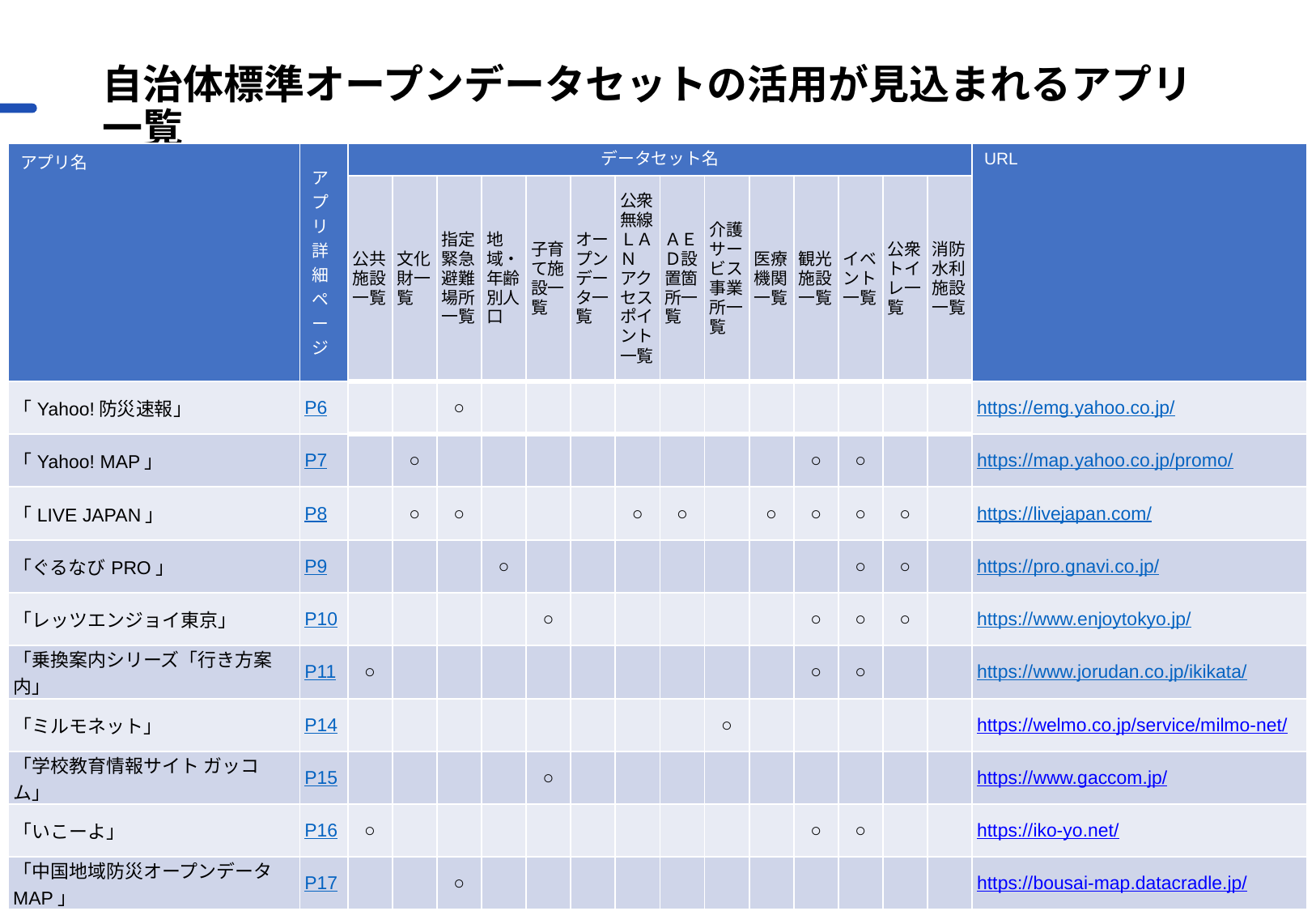

# 自治体標準オープンデータセットの活用が見込まれるアプリ一覧
| アプリ名 | アプリ詳細ページ | データセット名 |  |  |  |  |  |  |  |  |  |  |  |  |  | URL |
| --- | --- | --- | --- | --- | --- | --- | --- | --- | --- | --- | --- | --- | --- | --- | --- | --- |
|  |  | 公共施設一覧 | 文化財一覧 | 指定緊急避難場所一覧 | 地域・年齢別人口 | 子育て施設一覧 | オープンデータ一覧 | 公衆無線ＬＡＮ アクセスポイント一覧 | ＡＥＤ設置箇所一覧 | 介護サービス事業所一覧 | 医療機関一覧 | 観光施設一覧 | イベント一覧 | 公衆トイレ一覧 | 消防水利施設一覧 |  |
| 「Yahoo!防災速報」 | P6 |  |  | ○ |  |  |  |  |  |  |  |  |  |  |  | https://emg.yahoo.co.jp/ |
| 「Yahoo! MAP」 | P7 |  | ○ |  |  |  |  |  |  |  |  | ○ | ○ |  |  | https://map.yahoo.co.jp/promo/ |
| 「LIVE JAPAN」 | P8 |  | ○ | ○ |  |  |  | ○ | ○ |  | ○ | ○ | ○ | ○ |  | https://livejapan.com/ |
| 「ぐるなびPRO」 | P9 |  |  |  | ○ |  |  |  |  |  |  |  | ○ | ○ |  | https://pro.gnavi.co.jp/ |
| 「レッツエンジョイ東京」 | P10 |  |  |  |  | ○ |  |  |  |  |  | ○ | ○ | ○ |  | https://www.enjoytokyo.jp/ |
| 「乗換案内シリーズ「行き方案内」 | P11 | ○ |  |  |  |  |  |  |  |  |  | ○ | ○ |  |  | https://www.jorudan.co.jp/ikikata/ |
| 「ミルモネット」 | P14 |  |  |  |  |  |  |  |  | ○ |  |  |  |  |  | https://welmo.co.jp/service/milmo-net/ |
| 「学校教育情報サイト ガッコム」 | P15 |  |  |  |  | ○ |  |  |  |  |  |  |  |  |  | https://www.gaccom.jp/ |
| 「いこーよ」 | P16 | ○ |  |  |  |  |  |  |  |  |  | ○ | ○ |  |  | https://iko-yo.net/ |
| 「中国地域防災オープンデータMAP」 | P17 |  |  | ○ |  |  |  |  |  |  |  |  |  |  |  | https://bousai-map.datacradle.jp/ |
3